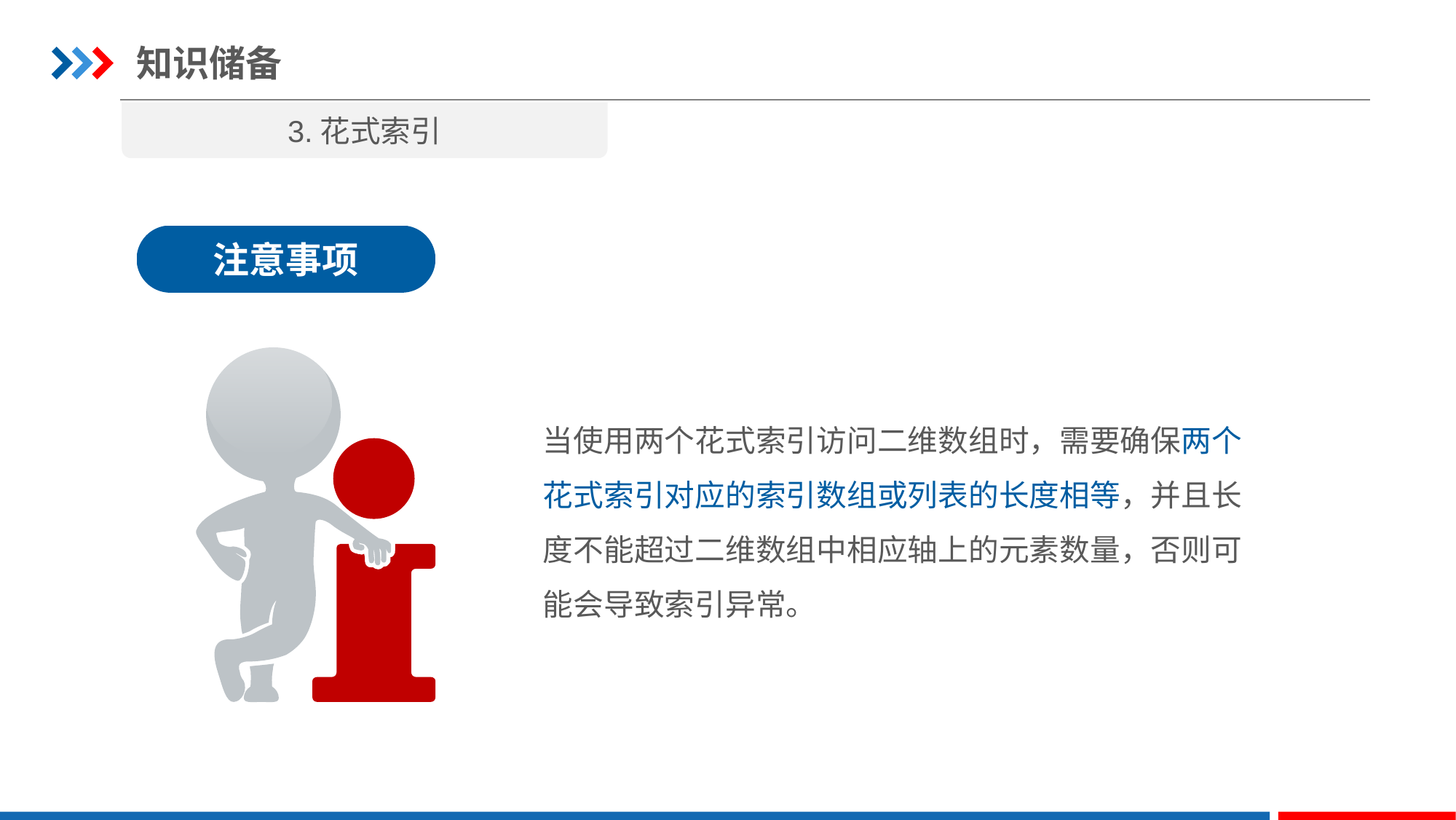

知识储备

3.花式索引
注意事项

当使用两个花式索引访问二维数组时，需要确保两个花式索引对应的索引数组或列表的长度相等，并且长度不能超过二维数组中相应轴上的元素数量，否则可能会导致索引异常。